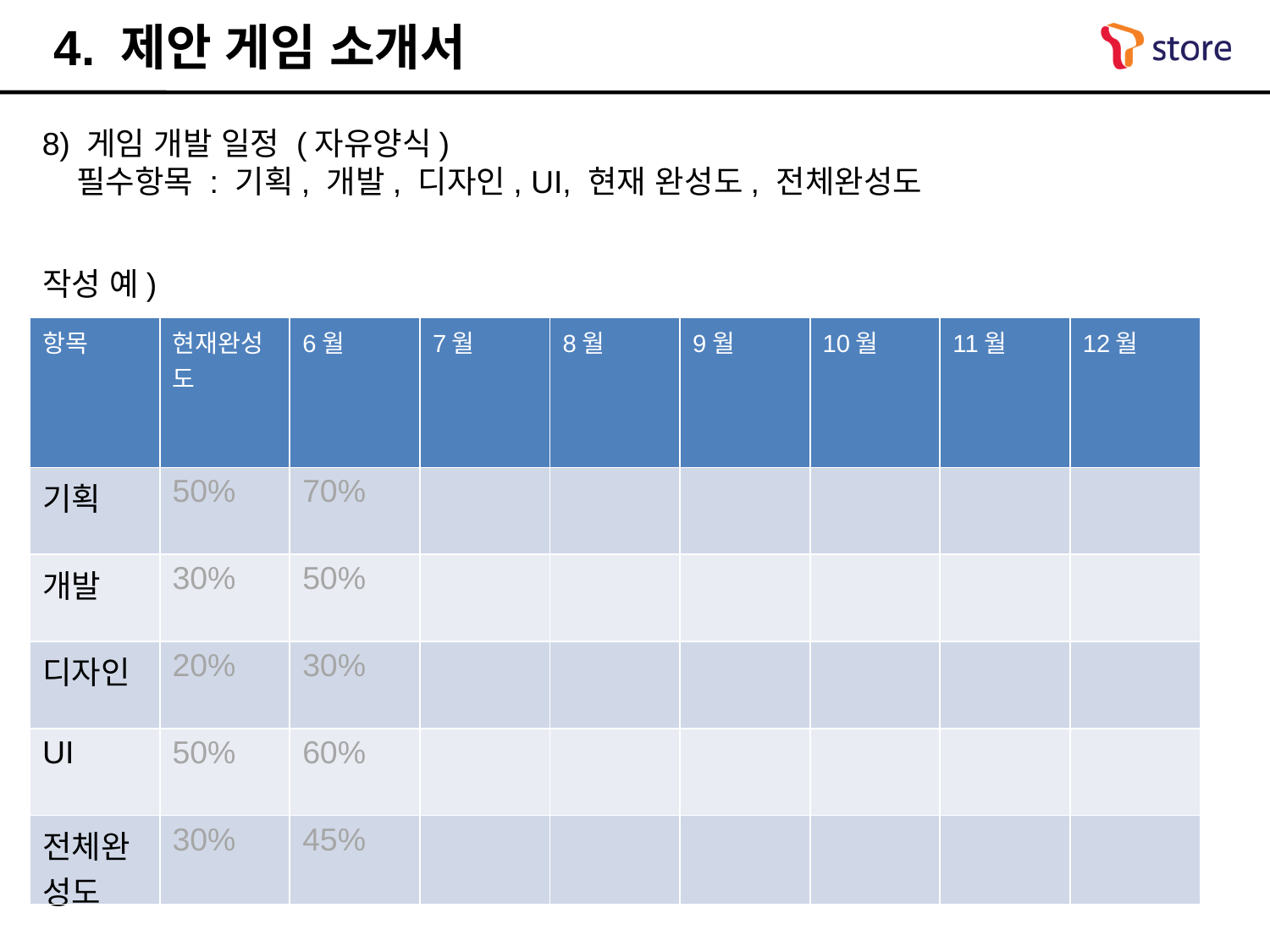

4. 제안 게임 소개서
8) 게임 개발 일정 (자유양식)
   필수항목 : 기획, 개발, 디자인, UI, 현재 완성도, 전체완성도
작성 예)
| 항목 | 현재완성도 | 6월 | 7월 | 8월 | 9월 | 10월 | 11월 | 12월 |
| --- | --- | --- | --- | --- | --- | --- | --- | --- |
| 기획 | 50% | 70% |  |  |  |  |  |  |
| 개발 | 30% | 50% |  |  |  |  |  |  |
| 디자인 | 20% | 30% |  |  |  |  |  |  |
| UI | 50% | 60% |  |  |  |  |  |  |
| 전체완성도 | 30% | 45% |  |  |  |  |  |  |